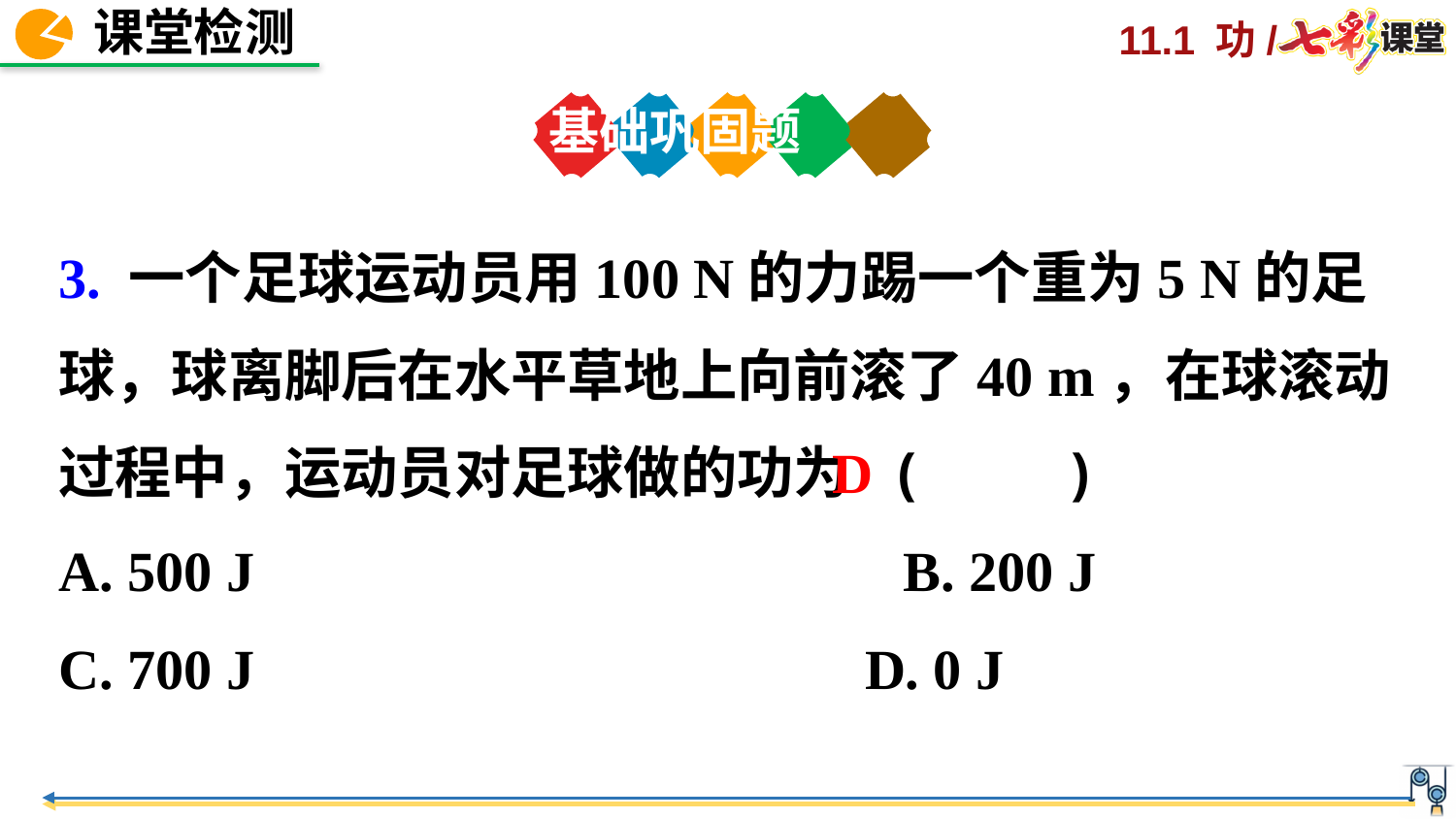

基础巩固题

3. 一个足球运动员用100 N的力踢一个重为5 N的足球，球离脚后在水平草地上向前滚了40 m，在球滚动过程中，运动员对足球做的功为  (　　)
A. 500 J　                            	        B. 200 J
C. 700 J　	                                       D. 0 J
D